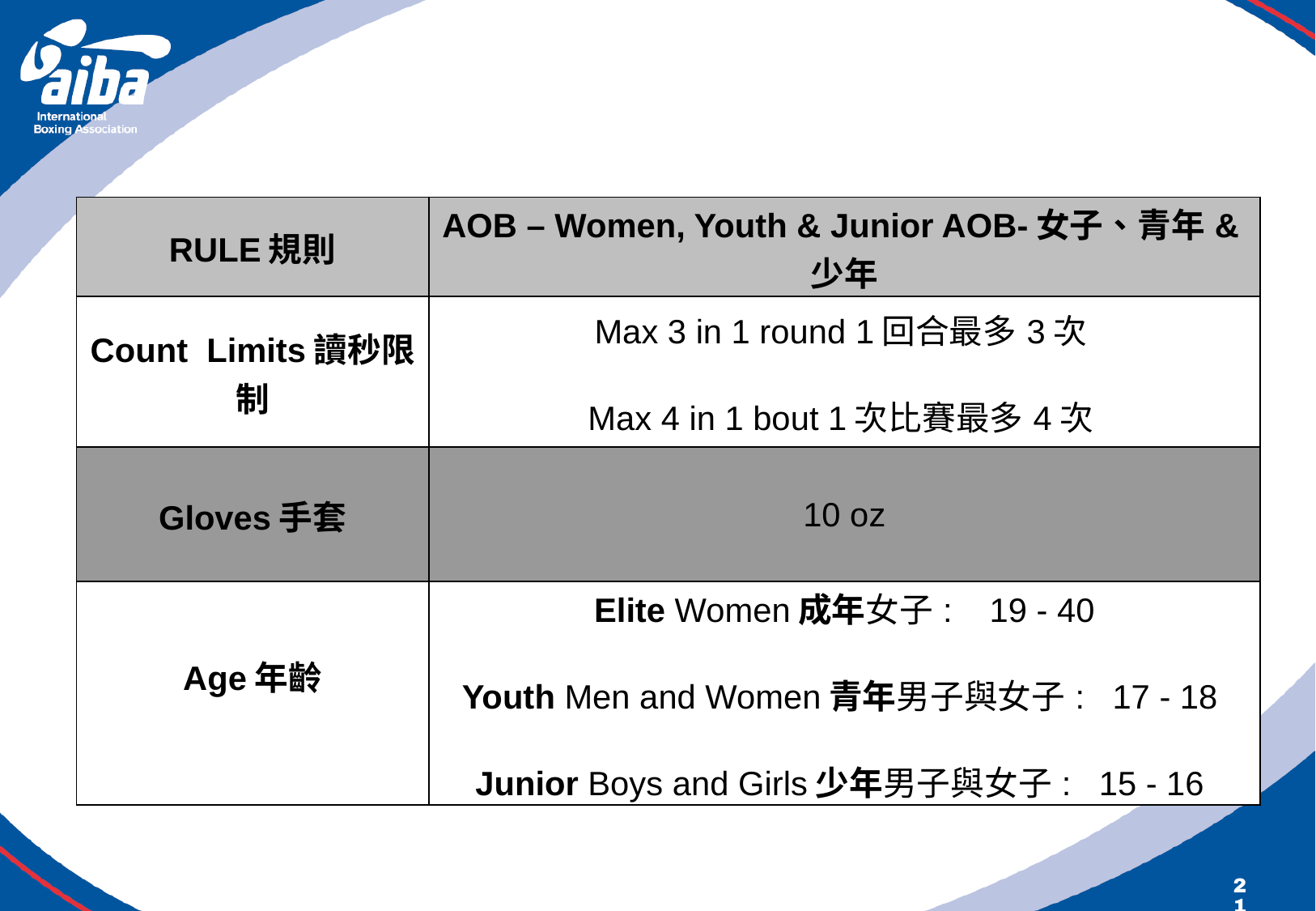

| RULE規則 | AOB – Women, Youth & Junior AOB-女子、青年&少年 |
| --- | --- |
| Count Limits讀秒限制 | Max 3 in 1 round 1回合最多3次 Max 4 in 1 bout 1次比賽最多4次 |
| Gloves手套 | 10 oz |
| Age年齡 | Elite Women成年女子: 19 - 40 Youth Men and Women青年男子與女子: 17 - 18 Junior Boys and Girls少年男子與女子: 15 - 16 |
213